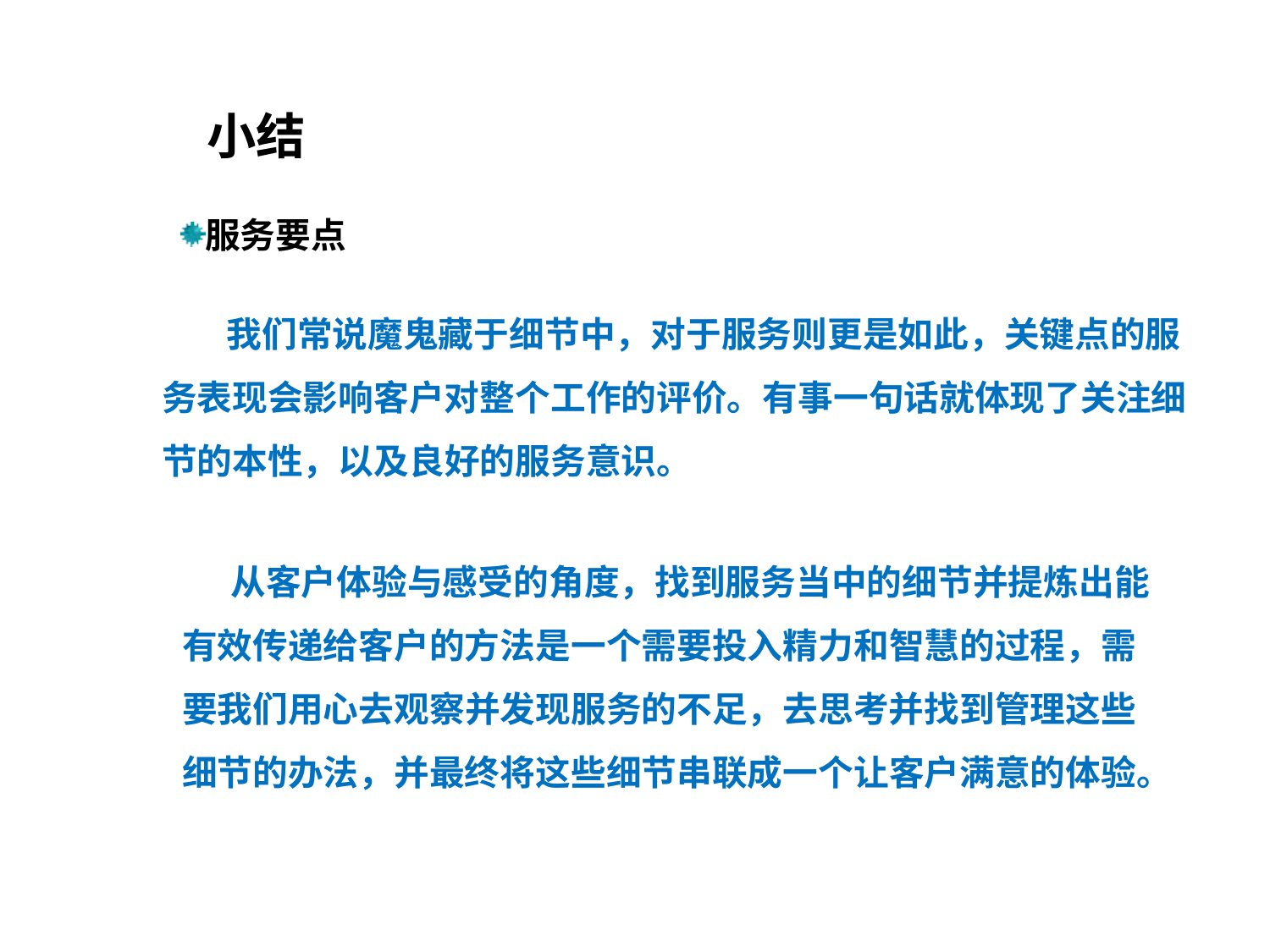

小结
服务要点

       我们常说魔鬼藏于细节中，对于服务则更是如此，关键点的服务表现会影响客户对整个工作的评价。有事一句话就体现了关注细节的本性，以及良好的服务意识。
     从客户体验与感受的角度，找到服务当中的细节并提炼出能有效传递给客户的方法是一个需要投入精力和智慧的过程，需要我们用心去观察并发现服务的不足，去思考并找到管理这些细节的办法，并最终将这些细节串联成一个让客户满意的体验。